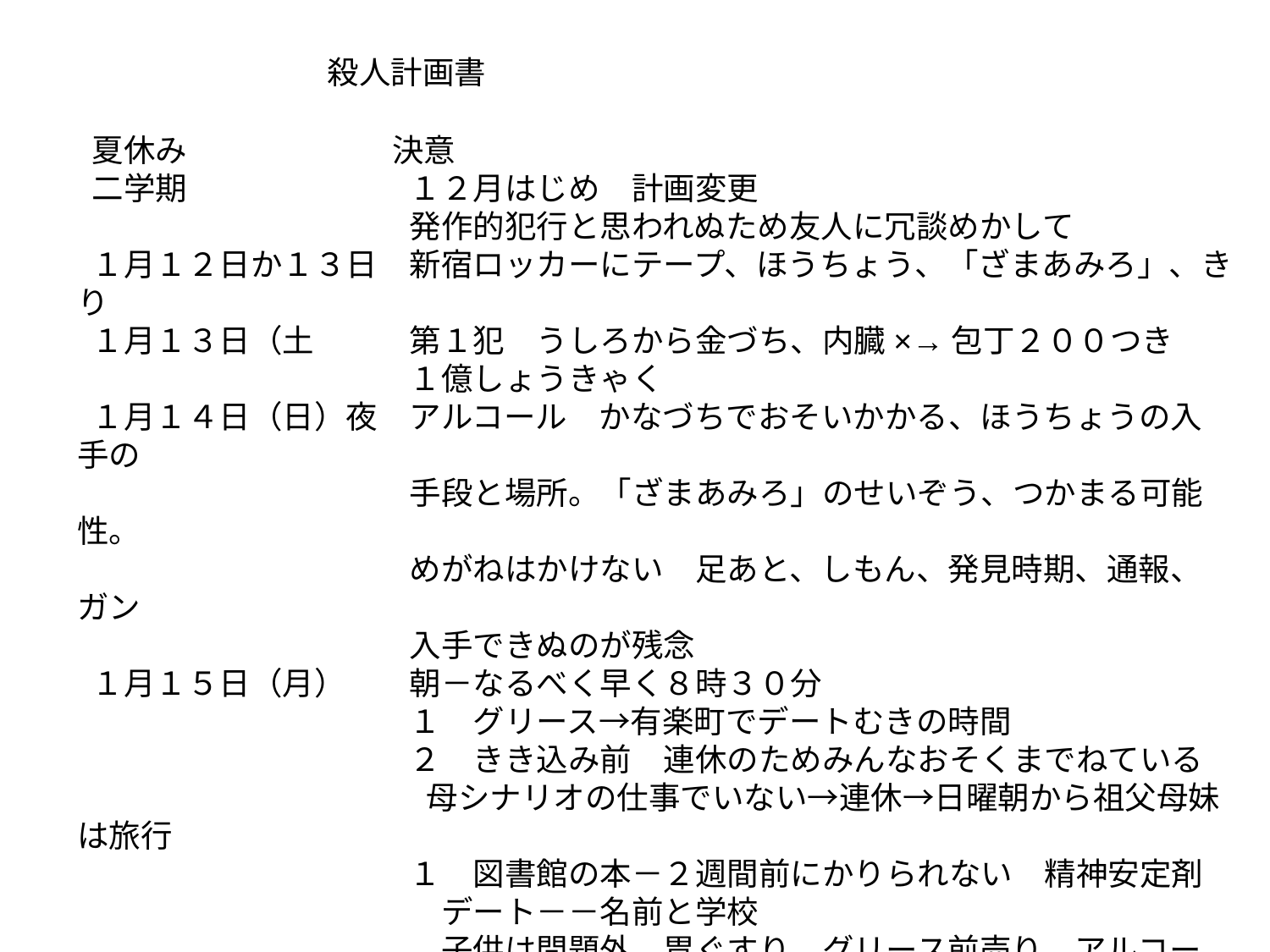

殺人計画書

 夏休み  　　　　　　決意
 二学期　　　　　　　１２月はじめ　計画変更
 　　　　　　　　　　発作的犯行と思われぬため友人に冗談めかして
 １月１２日か１３日　新宿ロッカーにテープ、ほうちょう、「ざまあみろ」、きり
 １月１３日（土　　　第１犯　うしろから金づち、内臓×→包丁２００つき
 　　　　　　　　　　１億しょうきゃく
 １月１４日（日）夜　アルコール　かなづちでおそいかかる、ほうちょうの入手の
 　　　　　　　　　　手段と場所。「ざまあみろ」のせいぞう、つかまる可能性。
 　　　　　　　　　　めがねはかけない　足あと、しもん、発見時期、通報、ガン
 　　　　　　　　　　入手できぬのが残念
 １月１５日（月）　　朝－なるべく早く８時３０分
 　　　　　　　　　　１　グリース→有楽町でデートむきの時間
 　　　　　　　　　　２　きき込み前　連休のためみんなおそくまでねている
　　　　　　　　　　　母シナリオの仕事でいない→連休→日曜朝から祖父母妹は旅行
 　　　　　　　　　　１　図書館の本－２週間前にかりられない　精神安定剤
 　　　　　　　　　　　デート－－名前と学校
 　　　　　　　　　　　子供は問題外、胃ぐすり　グリース前売り　アルコールの
 　　　　　　　　　　　においけし→口臭財除去剤
 　　　　　　　　　　☆なぜ自殺前に電車にのるのが必要かは秘密である。ここから
 　　　　　　　　　　　あとの私の自殺についての行為はもちろんいわぬ。